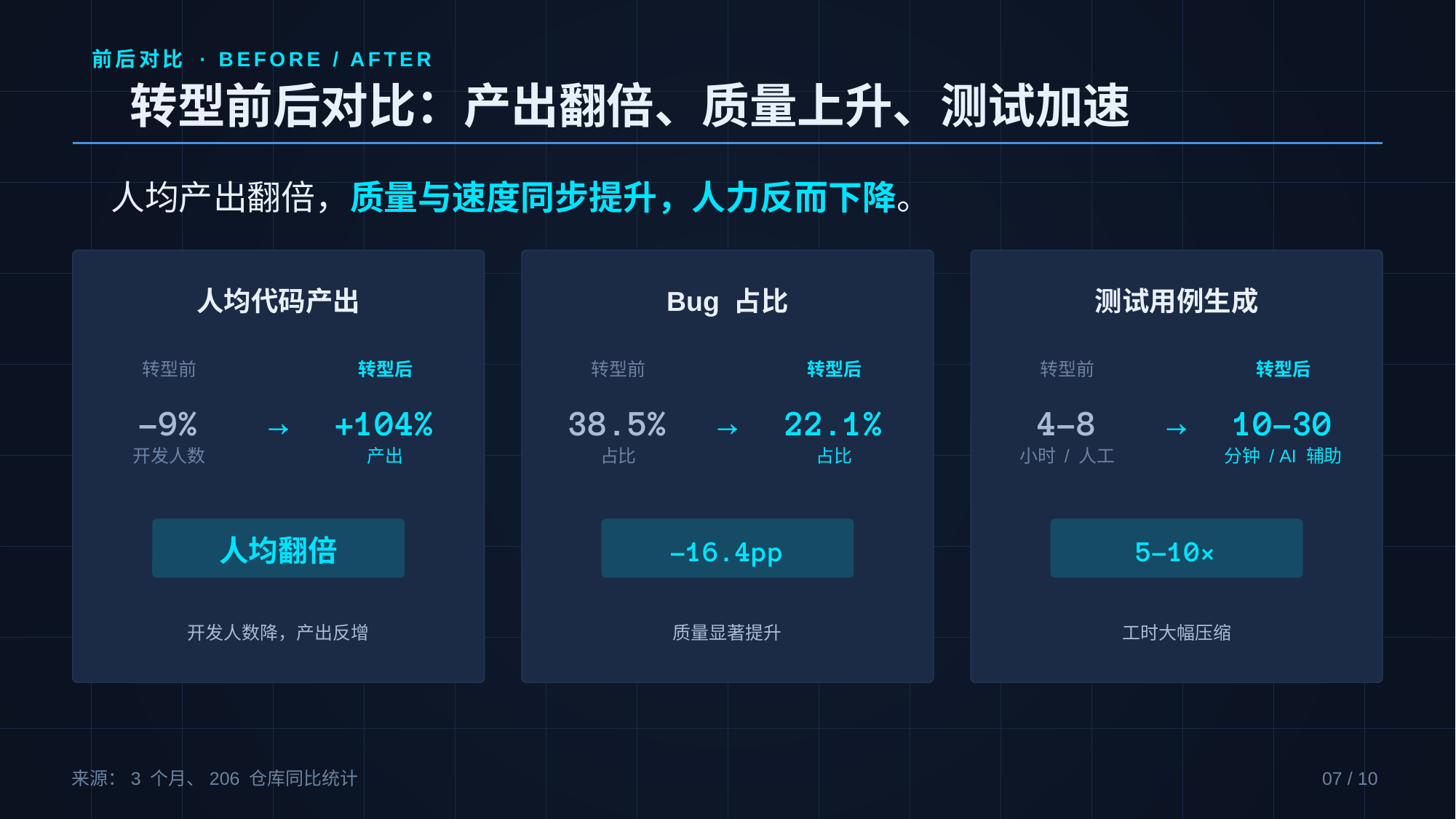

前后对比 · BEFORE / AFTER
转型前后对比：产出翻倍、质量上升、测试加速

人均产出翻倍，质量与速度同步提升，人力反而下降。

人均代码产出
转型前
转型后
→
−9%
+104%
开发人数
产出

人均翻倍
开发人数降，产出反增

Bug 占比
转型前
转型后
→
38.5%
22.1%
占比
占比

−16.4pp
质量显著提升

测试用例生成
转型前
转型后
→
4–8
10–30
小时 / 人工
分钟 / AI 辅助

5–10×
工时大幅压缩
来源：3 个月、206 仓库同比统计
07 / 10